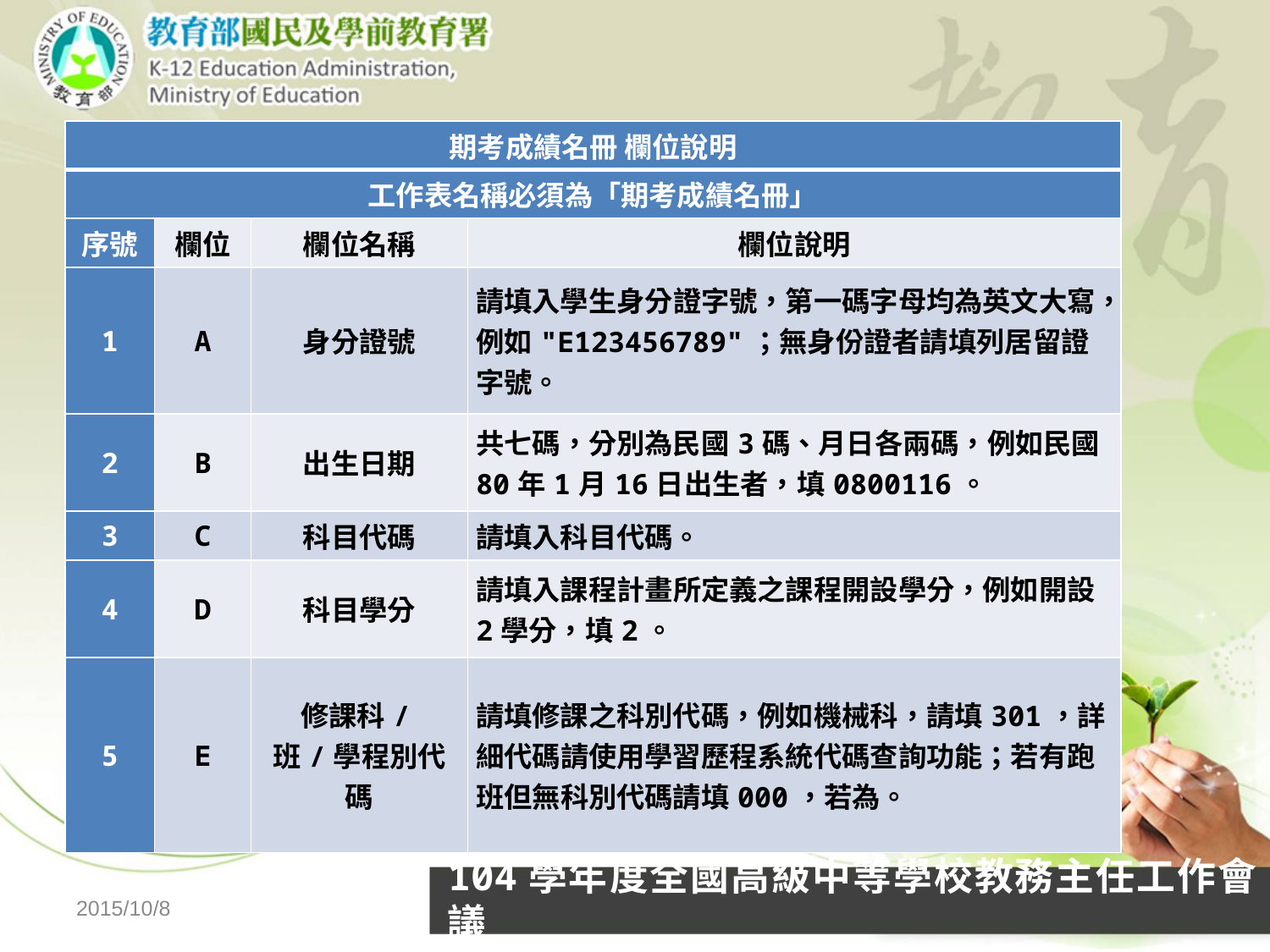

| 期考成績名冊 欄位說明 |  |  |  |
| --- | --- | --- | --- |
| 工作表名稱必須為「期考成績名冊」 |  |  |  |
| 序號 | 欄位 | 欄位名稱 | 欄位說明 |
| 1 | A | 身分證號 | 請填入學生身分證字號，第一碼字母均為英文大寫，例如"E123456789"；無身份證者請填列居留證字號。 |
| 2 | B | 出生日期 | 共七碼，分別為民國3碼、月日各兩碼，例如民國80年1月16日出生者，填0800116。 |
| 3 | C | 科目代碼 | 請填入科目代碼。 |
| 4 | D | 科目學分 | 請填入課程計畫所定義之課程開設學分，例如開設2學分，填2。 |
| 5 | E | 修課科/班/學程別代碼 | 請填修課之科別代碼，例如機械科，請填301，詳細代碼請使用學習歷程系統代碼查詢功能；若有跑班但無科別代碼請填000，若為。 |
104學年度全國高級中等學校教務主任工作會議
2015/10/8
北區校長會議-1030819
29